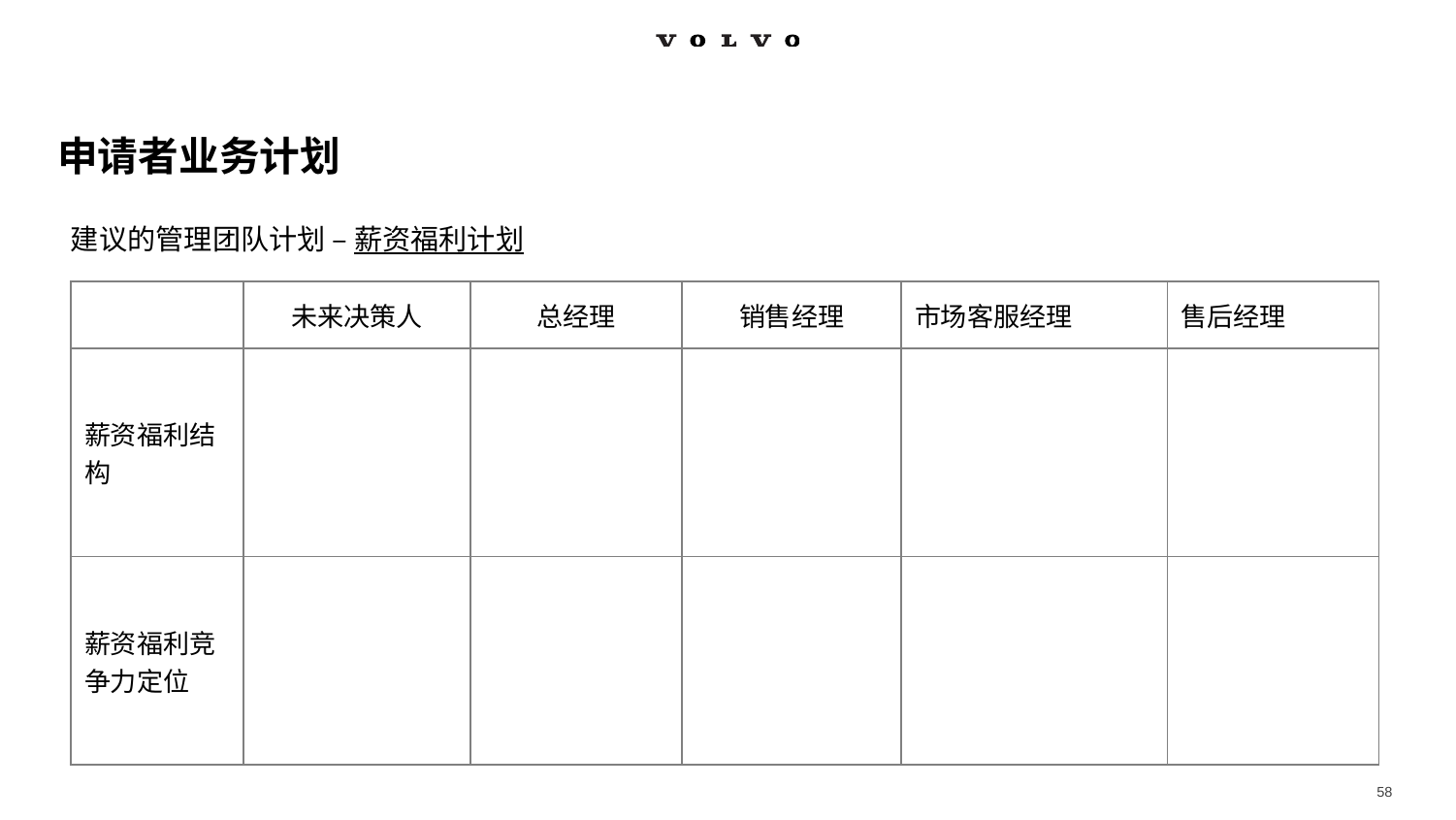

# 申请者业务计划
建议的管理团队计划 – 薪资福利计划
|  | 未来决策人 | 总经理 | 销售经理 | 市场客服经理 | 售后经理 |
| --- | --- | --- | --- | --- | --- |
| 薪资福利结构 |  |  |  |  |  |
| 薪资福利竞争力定位 |  |  |  |  |  |
58